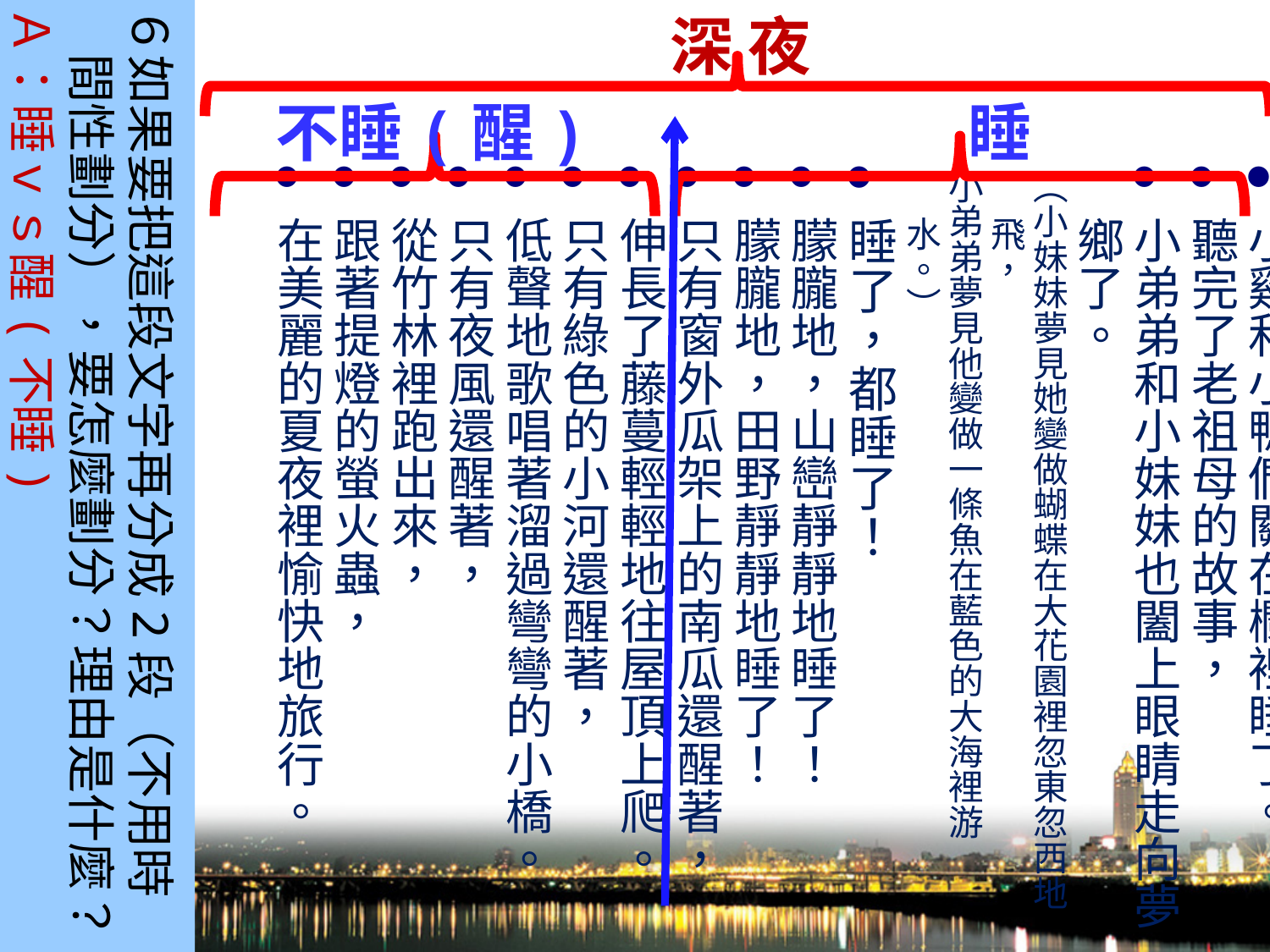

６如果要把這段文字再分成2段（不用時間性劃分），要怎麼劃分？理由是什麼？
Ａ：睡ｖｓ醒(不睡)
深 夜

不睡(醒)
睡
美麗的夏夜呀！ 涼爽的夏夜呀！
小雞和小鴨們關在欄裡睡了。
聽完了老祖母的故事，
小弟弟和小妹妹也闔上眼睛走向夢鄉了。
（小妹妹夢見她變做蝴蝶在大花園裡忽東忽西地飛，
小弟弟夢見他變做一條魚在藍色的大海裡游水。）
睡了，都睡了！
朦朧地，山巒靜靜地睡了！
朦朧地，田野靜靜地睡了！
只有窗外瓜架上的南瓜還醒著，
伸長了藤蔓輕輕地往屋頂上爬。
只有綠色的小河還醒著，
低聲地歌唱著溜過彎彎的小橋。
只有夜風還醒著，
從竹林裡跑出來，
跟著提燈的螢火蟲，
在美麗的夏夜裡愉快地旅行。